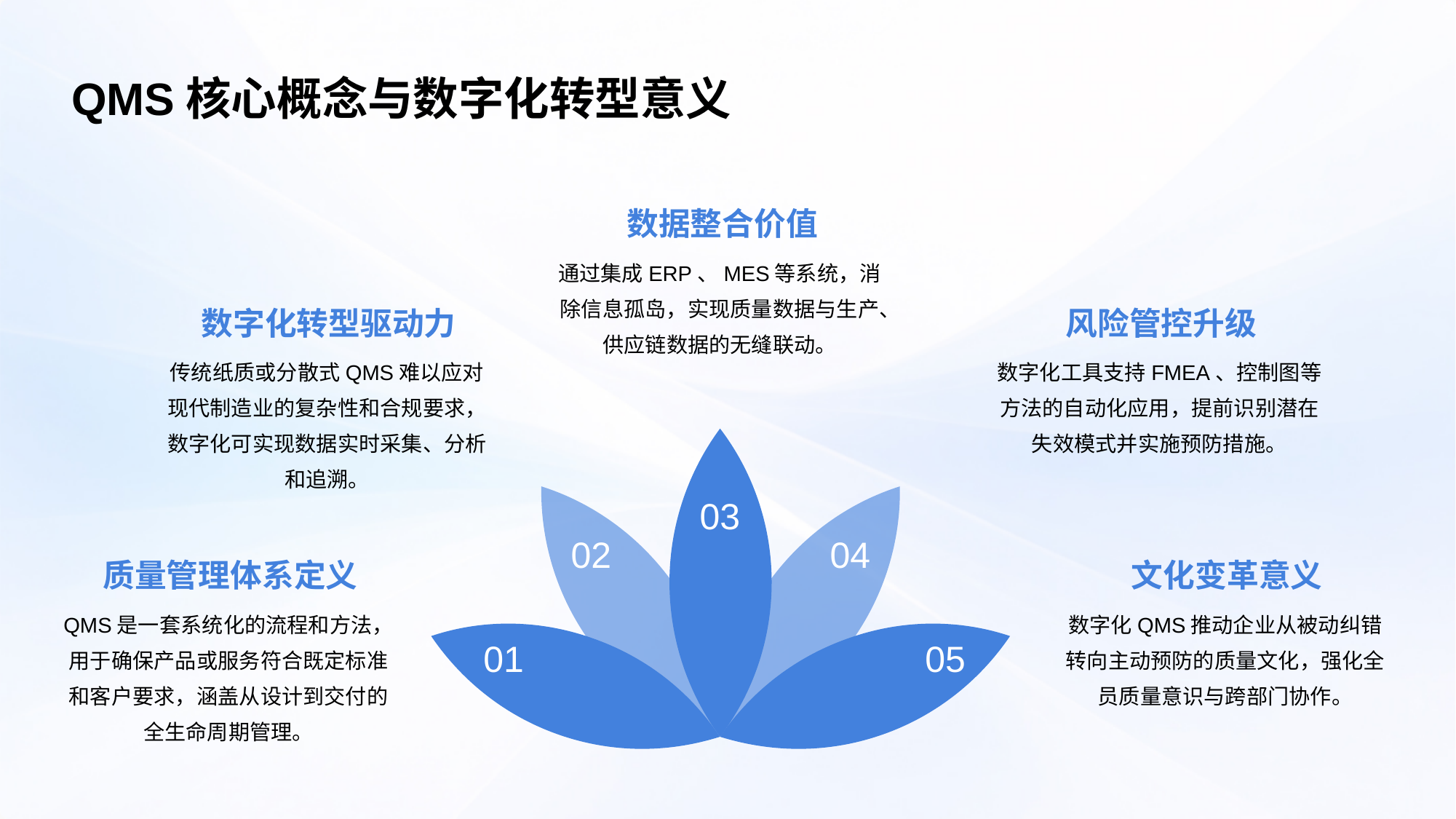

QMS核心概念与数字化转型意义
数据整合价值
通过集成ERP、MES等系统，消除信息孤岛，实现质量数据与生产、供应链数据的无缝联动。
数字化转型驱动力
风险管控升级
传统纸质或分散式QMS难以应对现代制造业的复杂性和合规要求，数字化可实现数据实时采集、分析和追溯。
数字化工具支持FMEA、控制图等方法的自动化应用，提前识别潜在失效模式并实施预防措施。

03

02
04
质量管理体系定义
文化变革意义
QMS是一套系统化的流程和方法，用于确保产品或服务符合既定标准和客户要求，涵盖从设计到交付的全生命周期管理。
数字化QMS推动企业从被动纠错转向主动预防的质量文化，强化全员质量意识与跨部门协作。

01
05